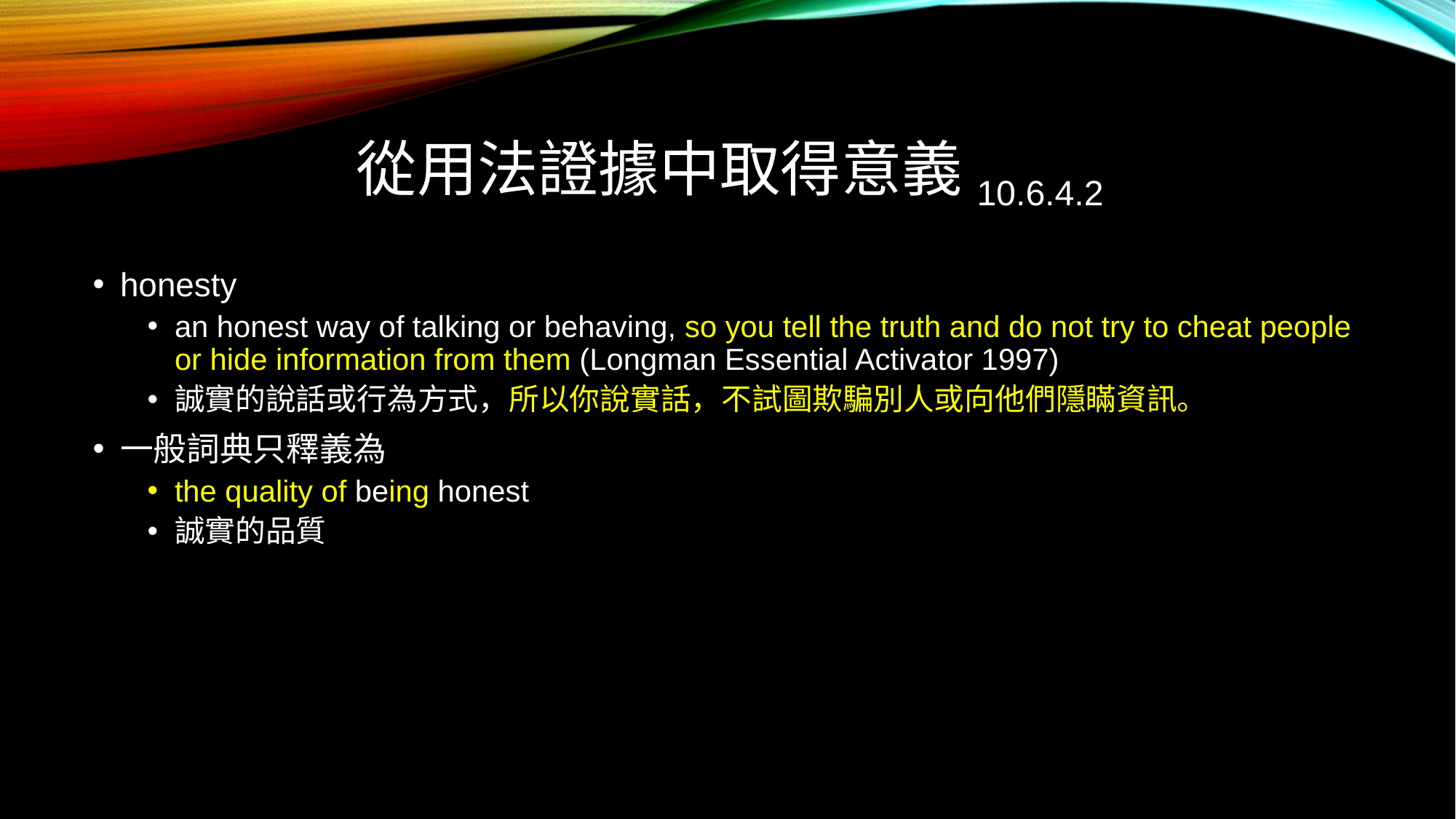

# 從用法證據中取得意義10.6.4.2
honesty
an honest way of talking or behaving, so you tell the truth and do not try to cheat people or hide information from them (Longman Essential Activator 1997)
誠實的說話或行為方式，所以你說實話，不試圖欺騙別人或向他們隱瞞資訊。
一般詞典只釋義為
the quality of being honest
誠實的品質